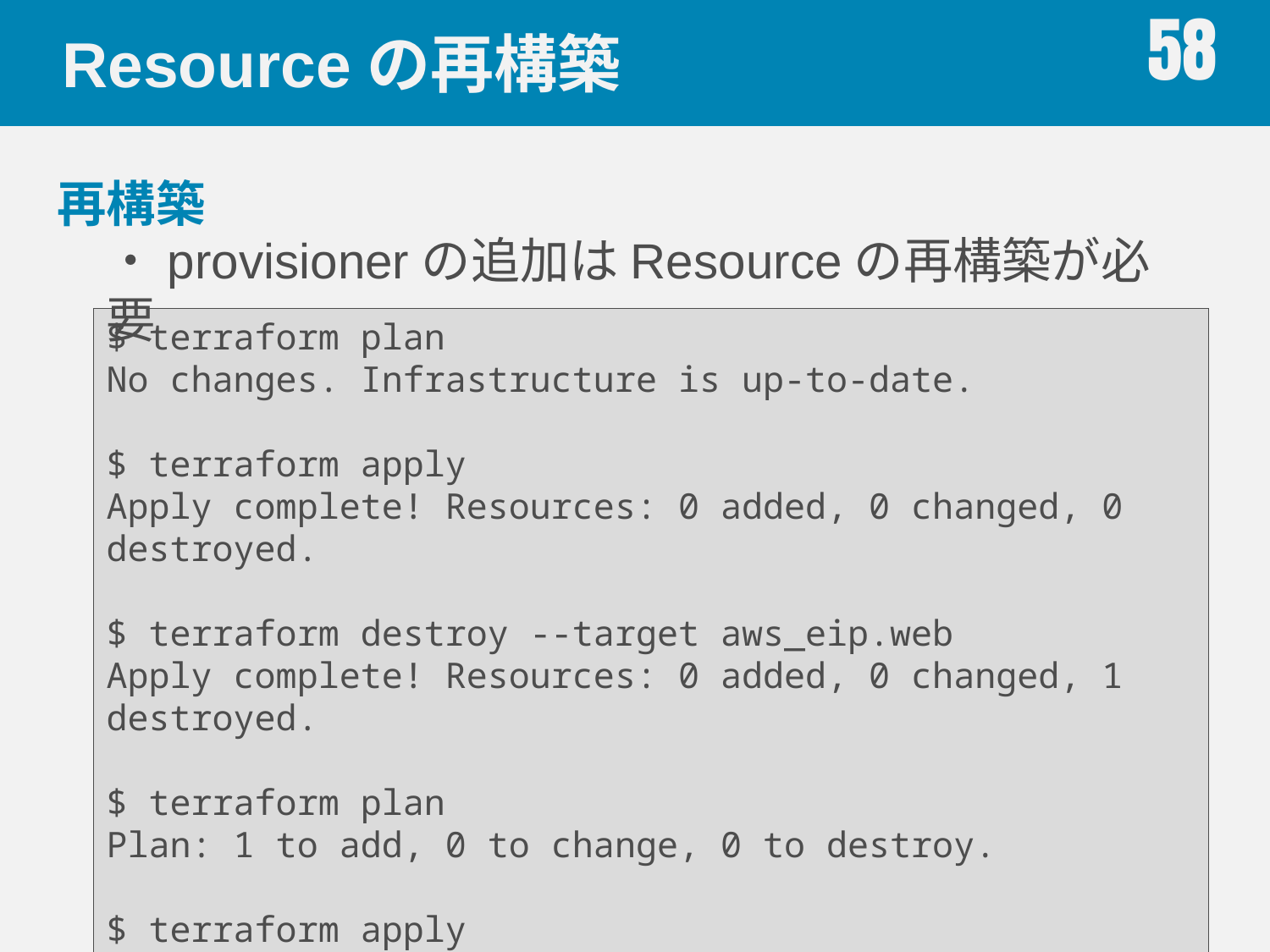

# Resourceの再構築
 58
再構築
・provisionerの追加はResourceの再構築が必要
$ terraform plan
No changes. Infrastructure is up-to-date.

$ terraform apply
Apply complete! Resources: 0 added, 0 changed, 0 destroyed.

$ terraform destroy --target aws_eip.web
Apply complete! Resources: 0 added, 0 changed, 1 destroyed.

$ terraform plan
Plan: 1 to add, 0 to change, 0 to destroy.

$ terraform apply
Apply complete! Resources: 1 added, 0 changed, 0 destroyed.